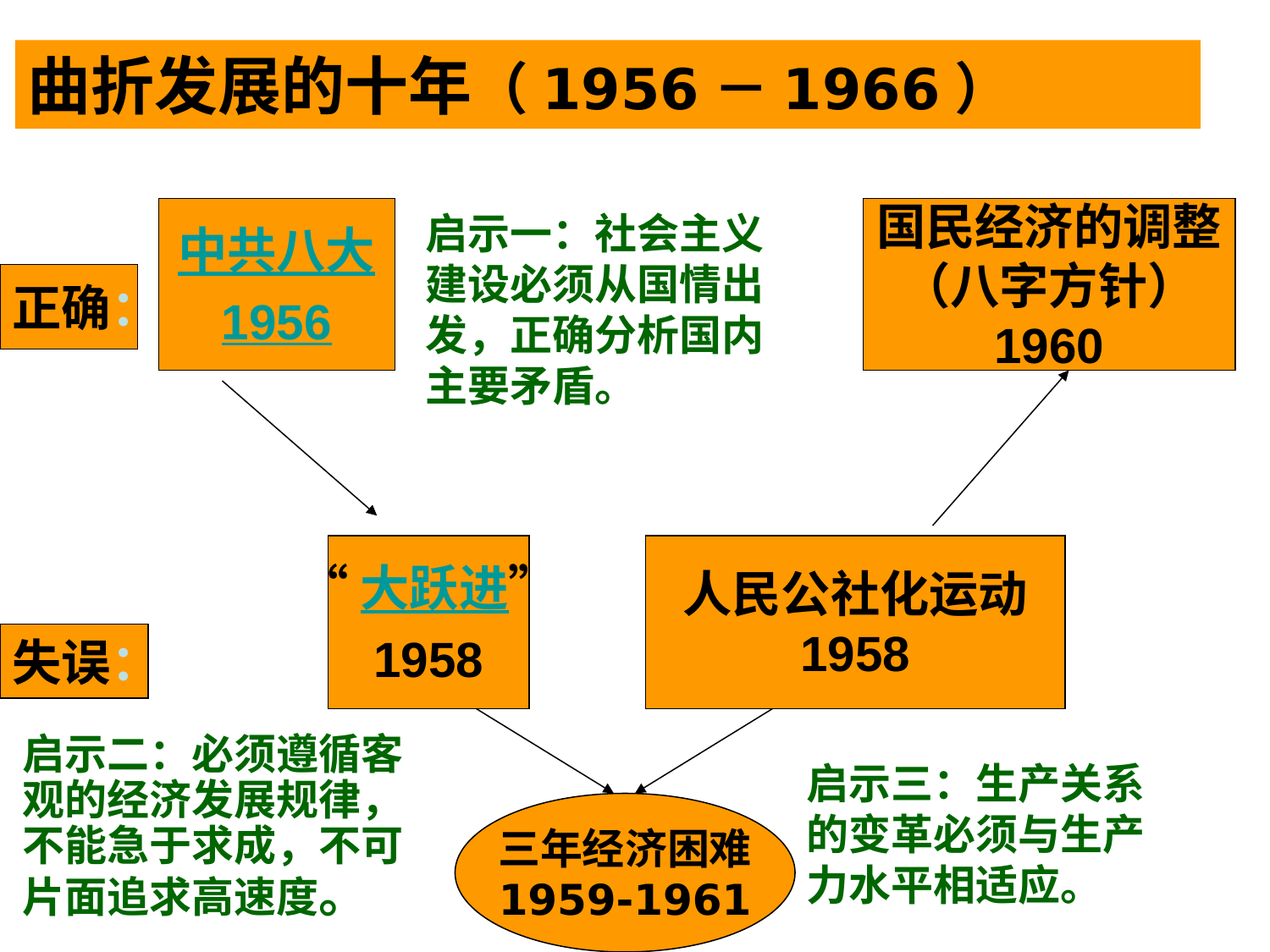

曲折发展的十年（1956－1966）
中共八大
1956
国民经济的调整
（八字方针）
1960
启示一：社会主义建设必须从国情出发，正确分析国内主要矛盾。
正确：

“大跃进”
1958
人民公社化运动
1958
失误：

启示二：必须遵循客观的经济发展规律，不能急于求成，不可片面追求高速度。
启示三：生产关系的变革必须与生产力水平相适应。
三年经济困难
1959-1961